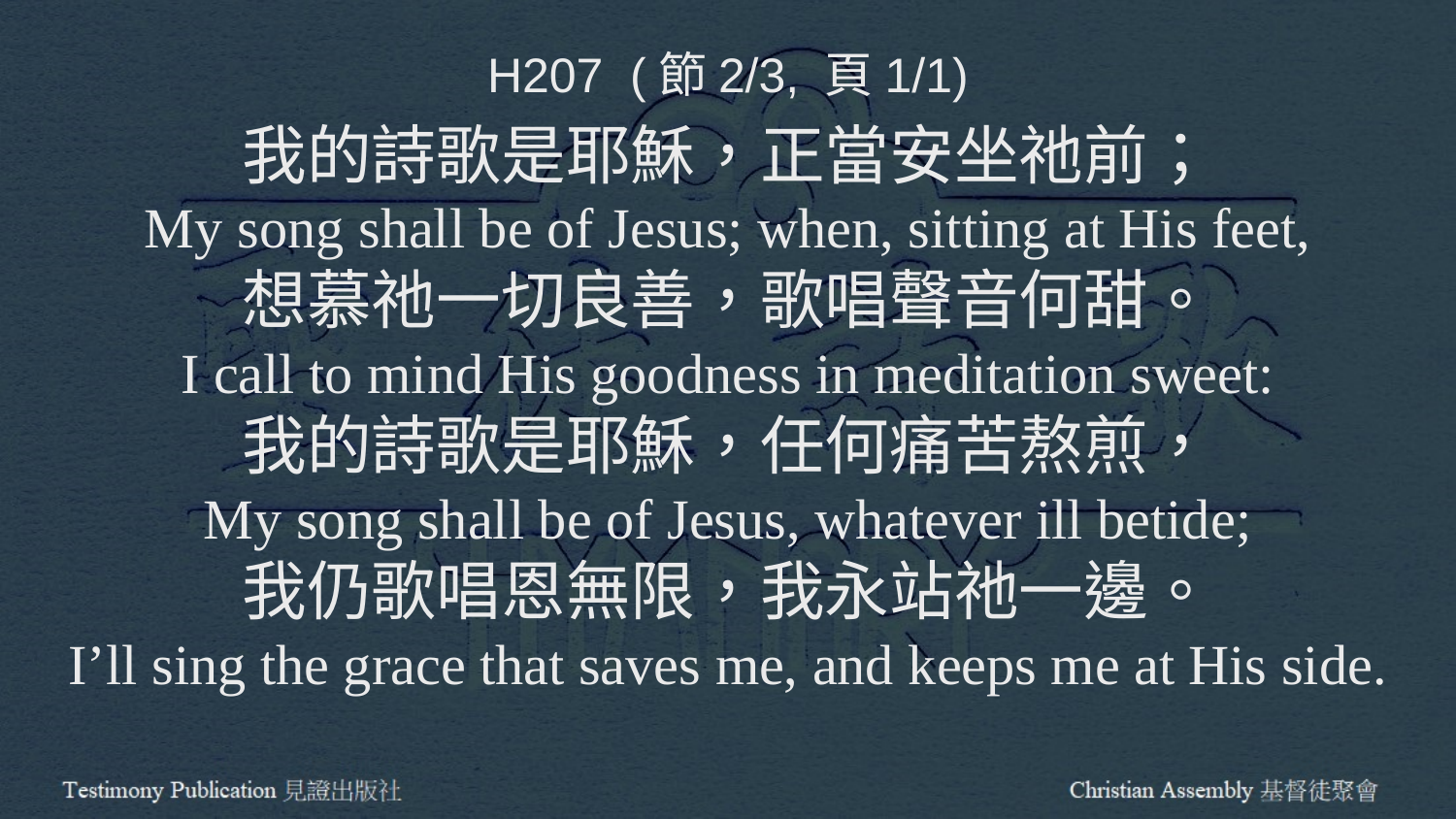

H207  (節2/3, 頁1/1)
我的詩歌是耶穌，正當安坐祂前；
My song shall be of Jesus; when, sitting at His feet,
想慕祂一切良善，歌唱聲音何甜。
I call to mind His goodness in meditation sweet:
我的詩歌是耶穌，任何痛苦熬煎，
My song shall be of Jesus, whatever ill betide;
我仍歌唱恩無限，我永站祂一邊。
I’ll sing the grace that saves me, and keeps me at His side.